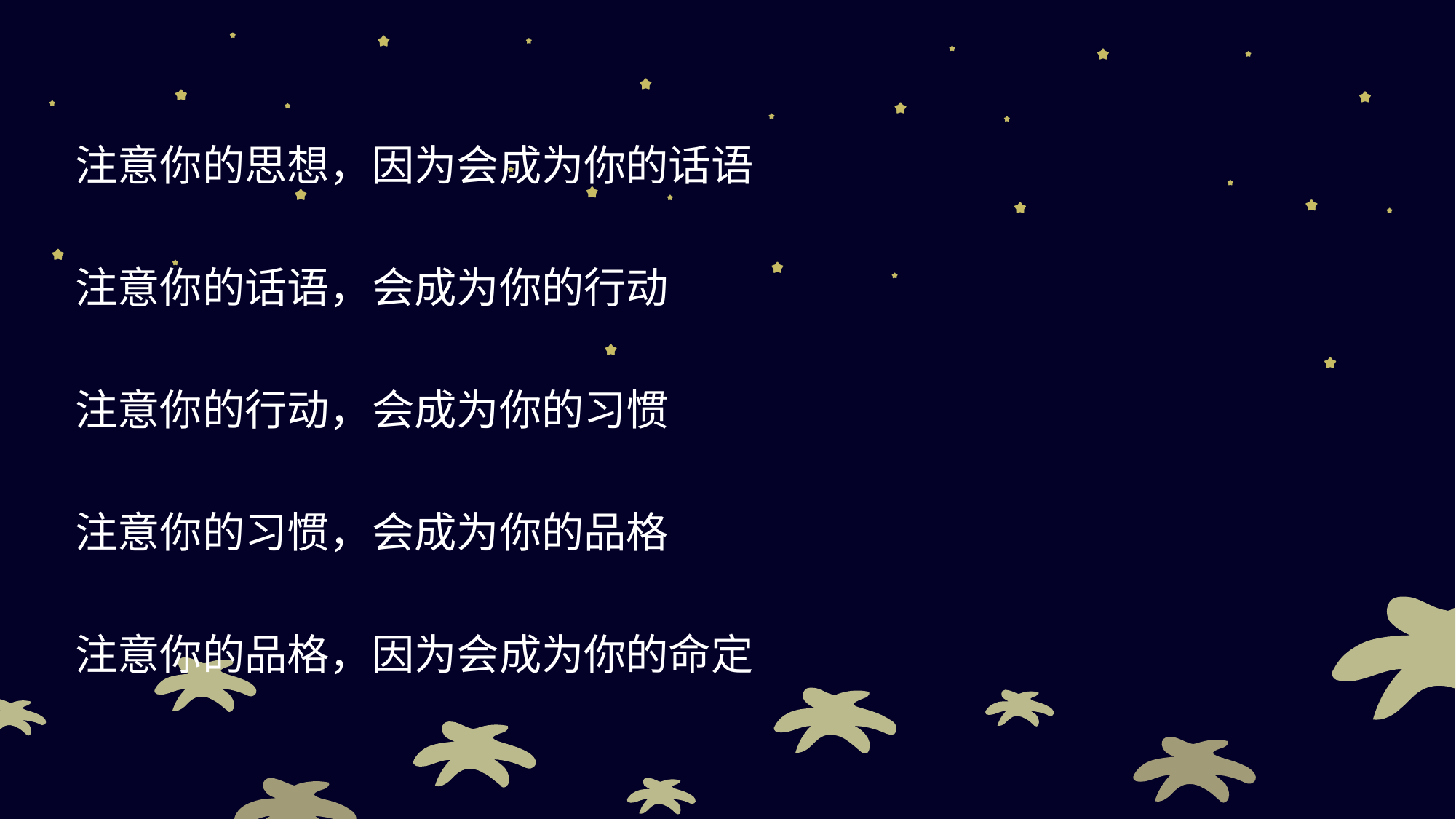

注意你的思想，因为会成为你的话语

注意你的话语，会成为你的行动

注意你的行动，会成为你的习惯

注意你的习惯，会成为你的品格

注意你的品格，因为会成为你的命定